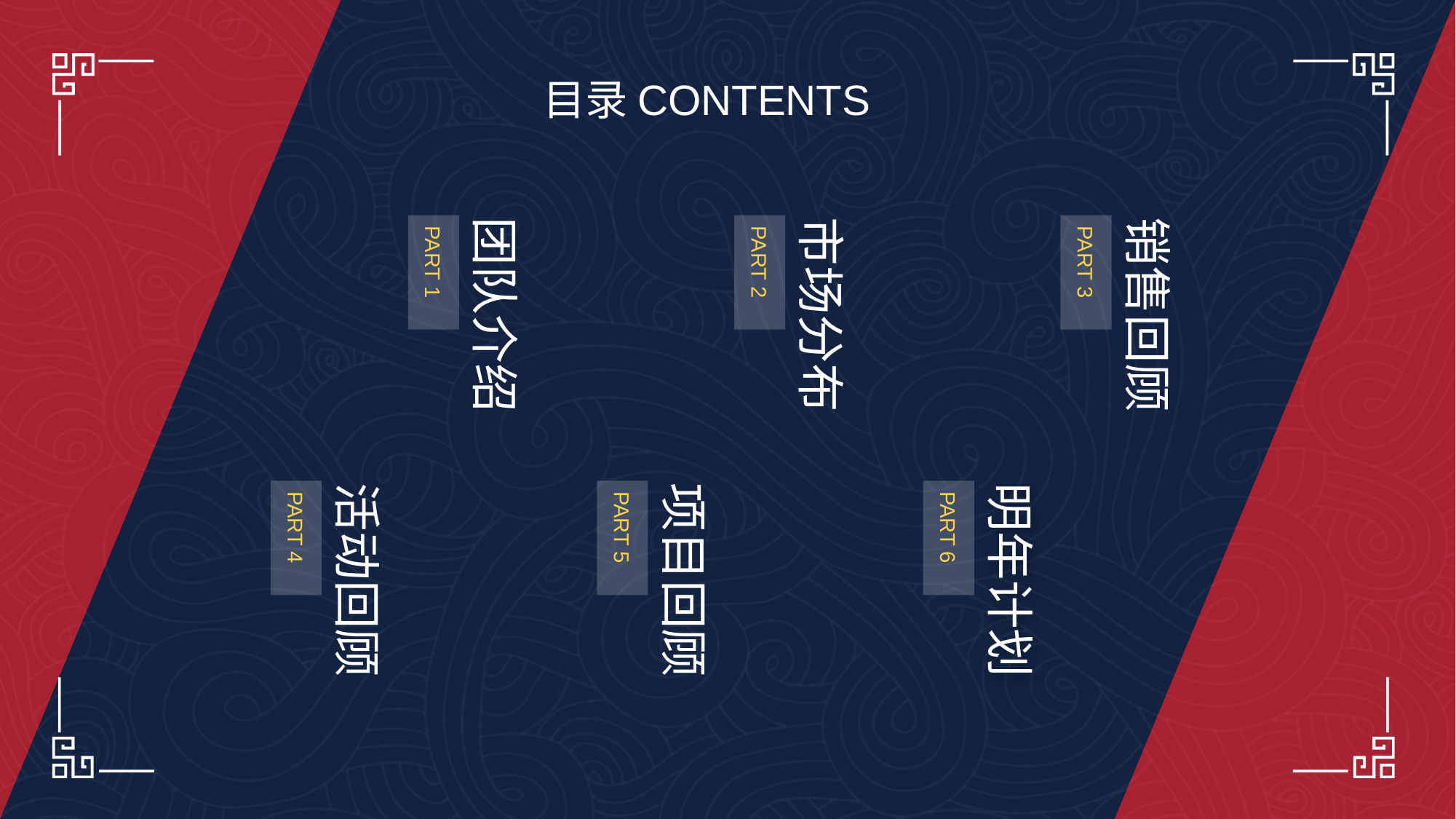

目录CONTENTS
团队介绍
市场分布
销售回顾
PART 1
PART 2
PART 3
活动回顾
项目回顾
明年计划
PART 4
PART 5
PART 6